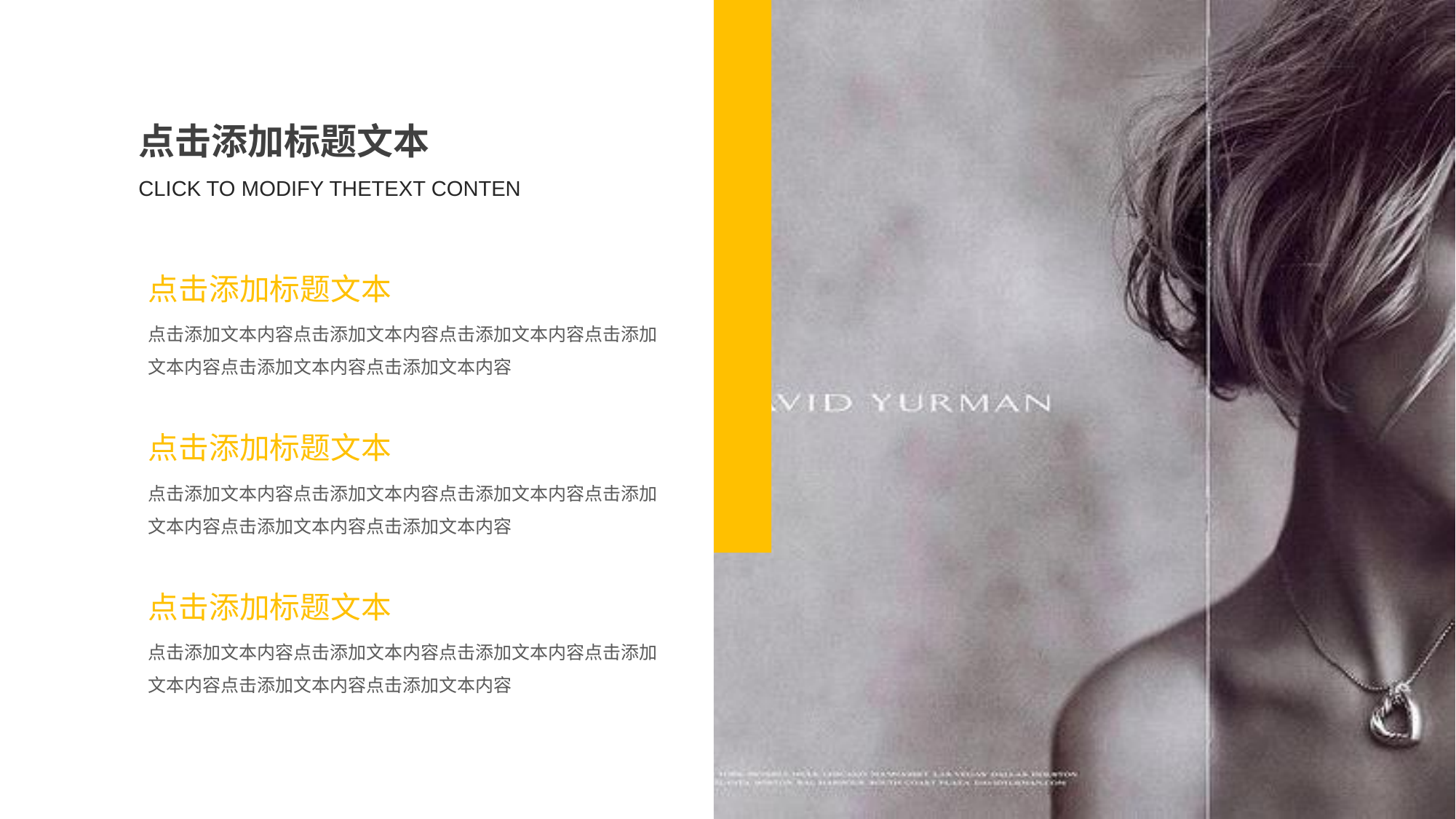

点击添加标题文本
CLICK TO MODIFY THETEXT CONTEN
点击添加标题文本
点击添加文本内容点击添加文本内容点击添加文本内容点击添加文本内容点击添加文本内容点击添加文本内容
点击添加标题文本
点击添加文本内容点击添加文本内容点击添加文本内容点击添加文本内容点击添加文本内容点击添加文本内容
点击添加标题文本
点击添加文本内容点击添加文本内容点击添加文本内容点击添加文本内容点击添加文本内容点击添加文本内容